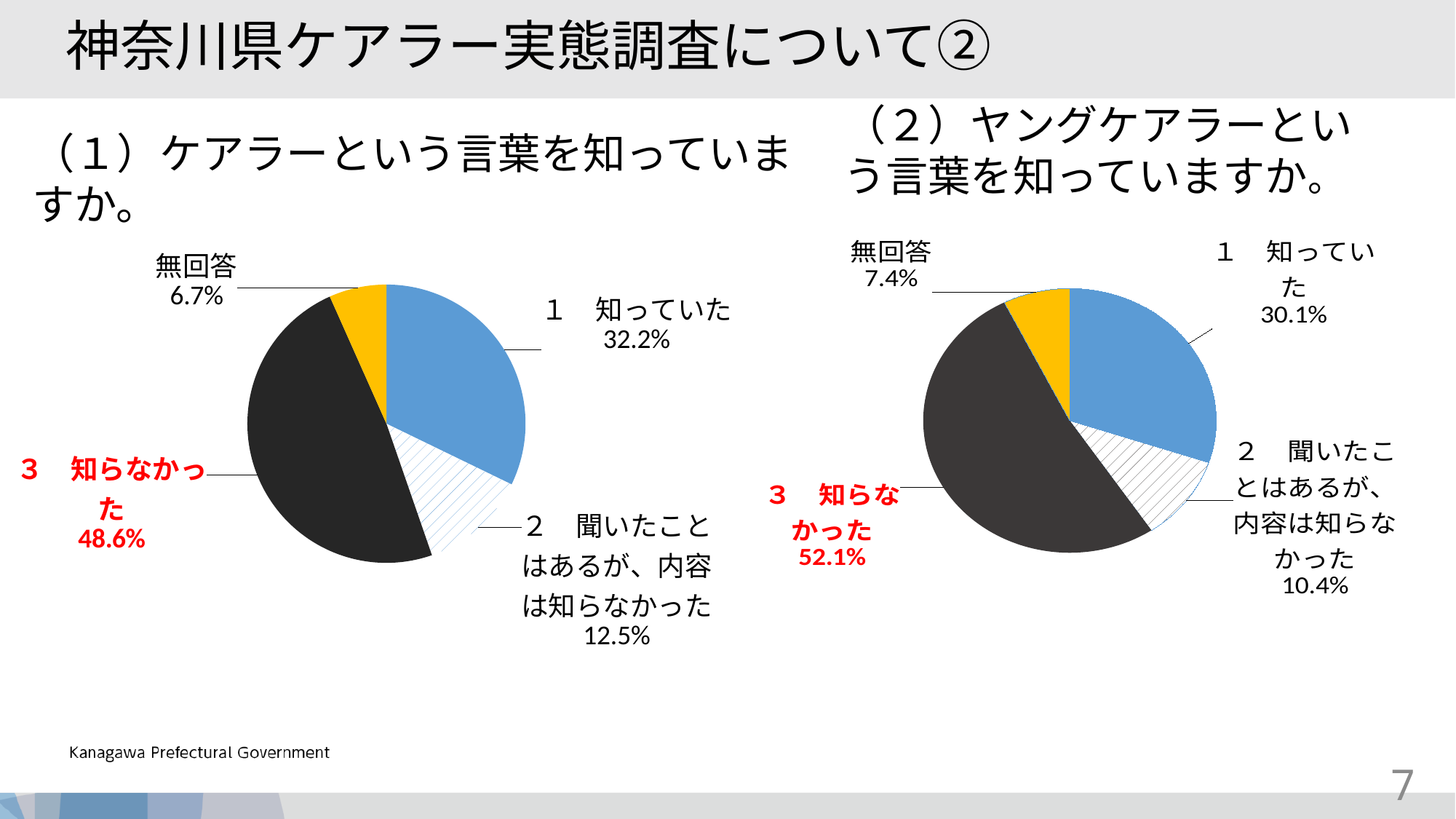

# 神奈川県ケアラー実態調査について②
（２）ヤングケアラーという言葉を知っていますか。
（１）ケアラーという言葉を知っていますか。

### Chart

| Category |  |
|---|---|
| １　知っていた | 188.0 |
| ２　聞いたことはあるが、内容は知らなかった | 73.0 |
| ３　知らなかった | 284.0 |
| 無回答 | 39.0 |

### Chart

| Category |  |
|---|---|
| １　知っていた | 176.0 |
| ２　聞いたことはあるが、内容は知らなかった | 61.0 |
| ３　知らなかった | 304.0 |
| 無回答 | 43.0 |
7